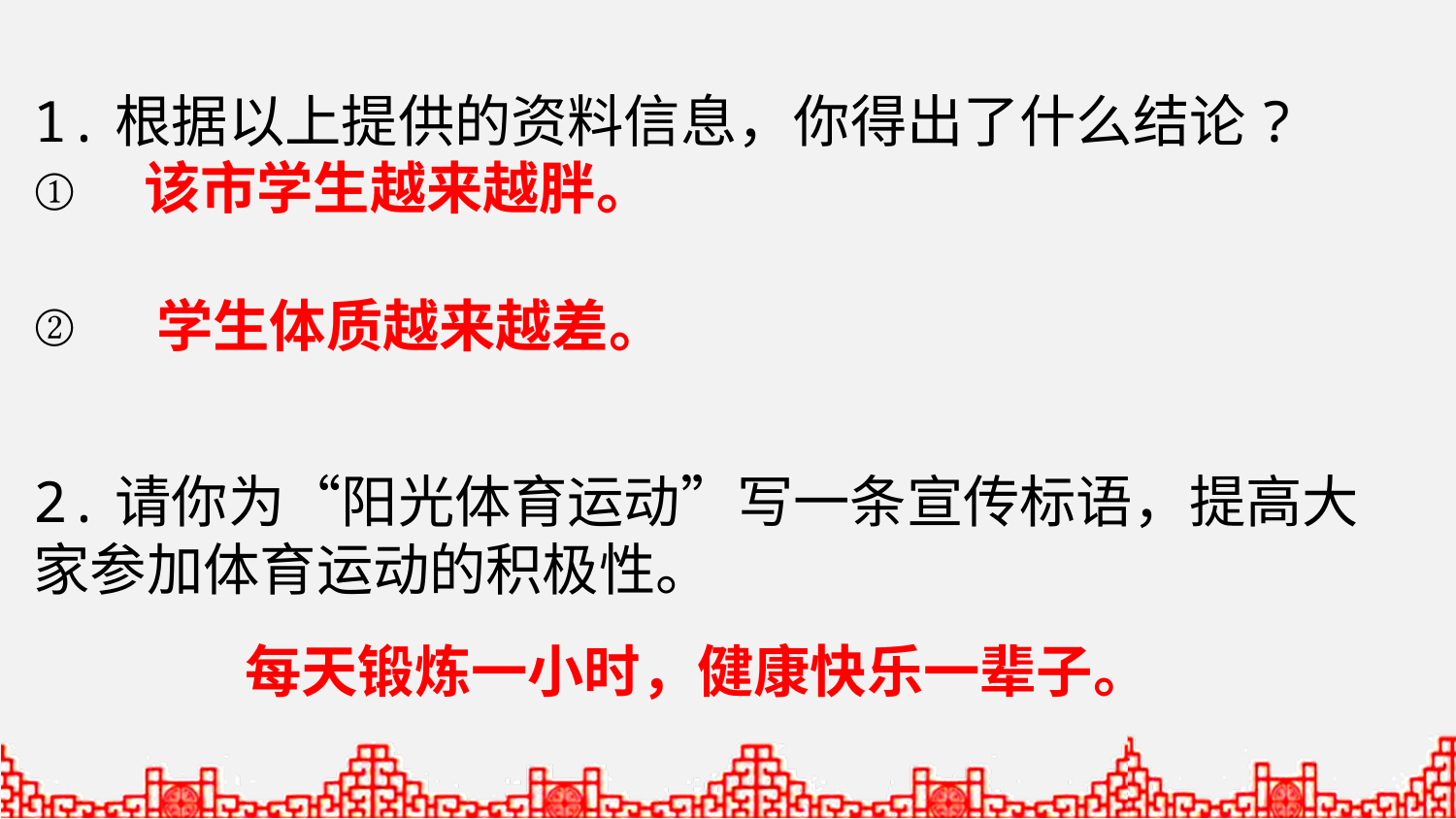

1.根据以上提供的资料信息，你得出了什么结论?
①

②
该市学生越来越胖。
学生体质越来越差。
2.请你为“阳光体育运动”写一条宣传标语，提高大家参加体育运动的积极性。
每天锻炼一小时，健康快乐一辈子。